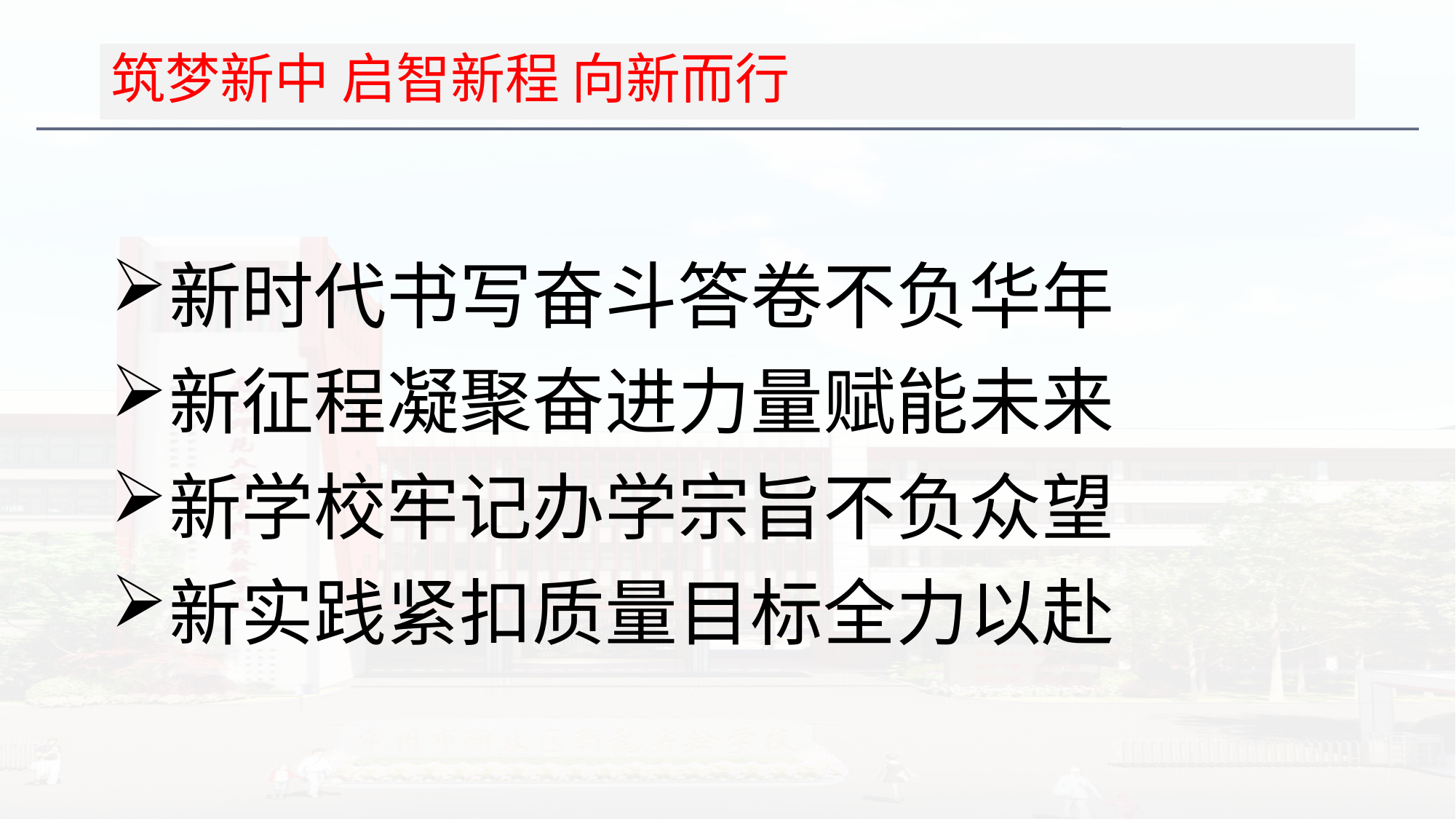

# 筑梦新中 启智新程 向新而行

新时代书写奋斗答卷不负华年
新征程凝聚奋进力量赋能未来
新学校牢记办学宗旨不负众望
新实践紧扣质量目标全力以赴